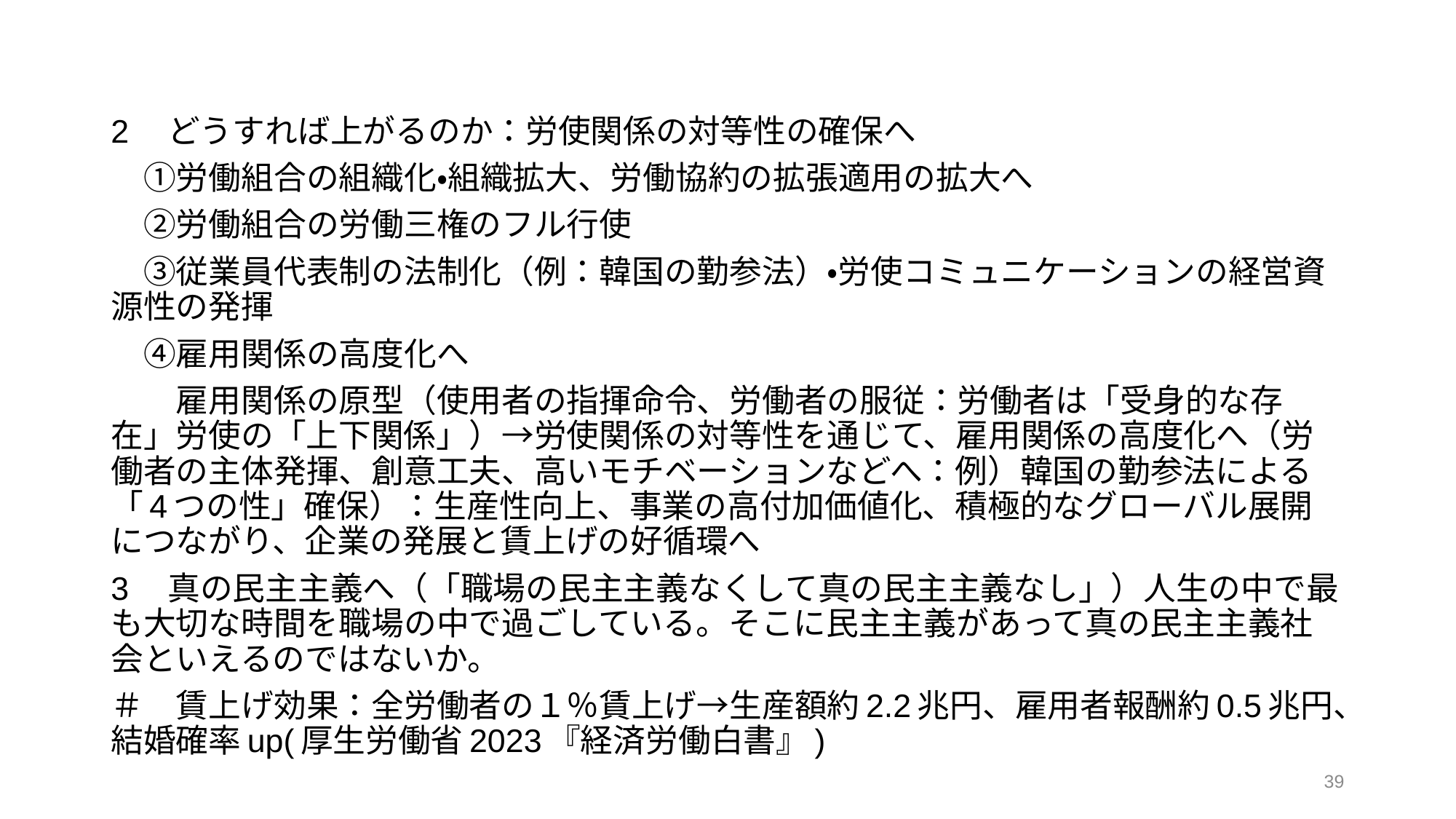

#
2　どうすれば上がるのか：労使関係の対等性の確保へ
　①労働組合の組織化・組織拡大、労働協約の拡張適用の拡大へ
　②労働組合の労働三権のフル行使
　③従業員代表制の法制化（例：韓国の勤参法）・労使コミュニケーションの経営資源性の発揮
　④雇用関係の高度化へ
　　雇用関係の原型（使用者の指揮命令、労働者の服従：労働者は「受身的な存在」労使の「上下関係」）→労使関係の対等性を通じて、雇用関係の高度化へ（労働者の主体発揮、創意工夫、高いモチベーションなどへ：例）韓国の勤参法による「4つの性」確保）：生産性向上、事業の高付加価値化、積極的なグローバル展開につながり、企業の発展と賃上げの好循環へ
3　真の民主主義へ（「職場の民主主義なくして真の民主主義なし」）人生の中で最も大切な時間を職場の中で過ごしている。そこに民主主義があって真の民主主義社会といえるのではないか。
＃　賃上げ効果：全労働者の１％賃上げ→生産額約2.2兆円、雇用者報酬約0.5兆円、結婚確率up(厚生労働省2023『経済労働白書』)
39